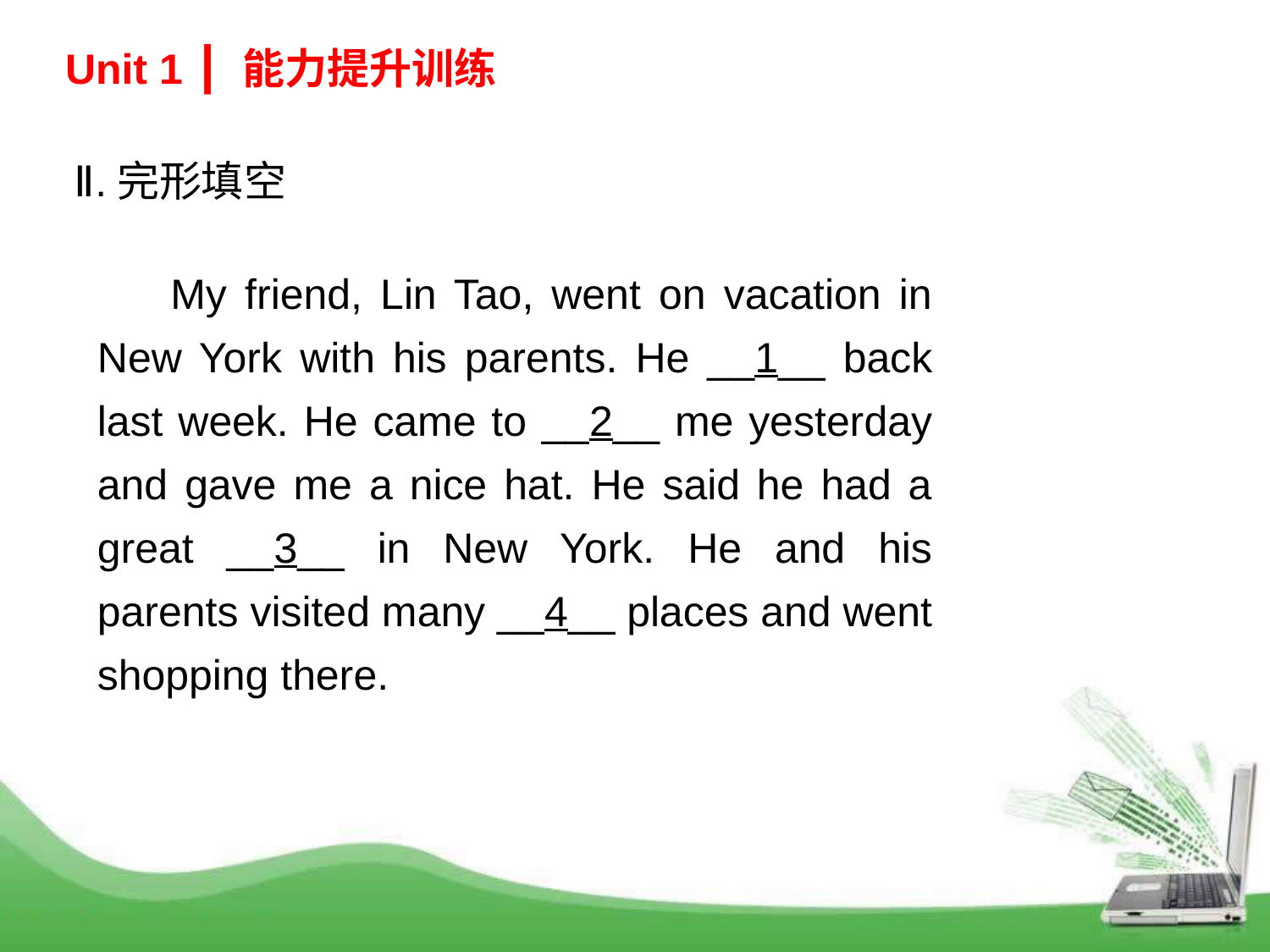

Unit 1 ┃ 能力提升训练
Ⅱ.完形填空
  My friend, Lin Tao, went on vacation in New York with his parents. He __1__ back last week. He came to __2__ me yesterday and gave me a nice hat. He said he had a great __3__ in New York. He and his parents visited many __4__ places and went shopping there.